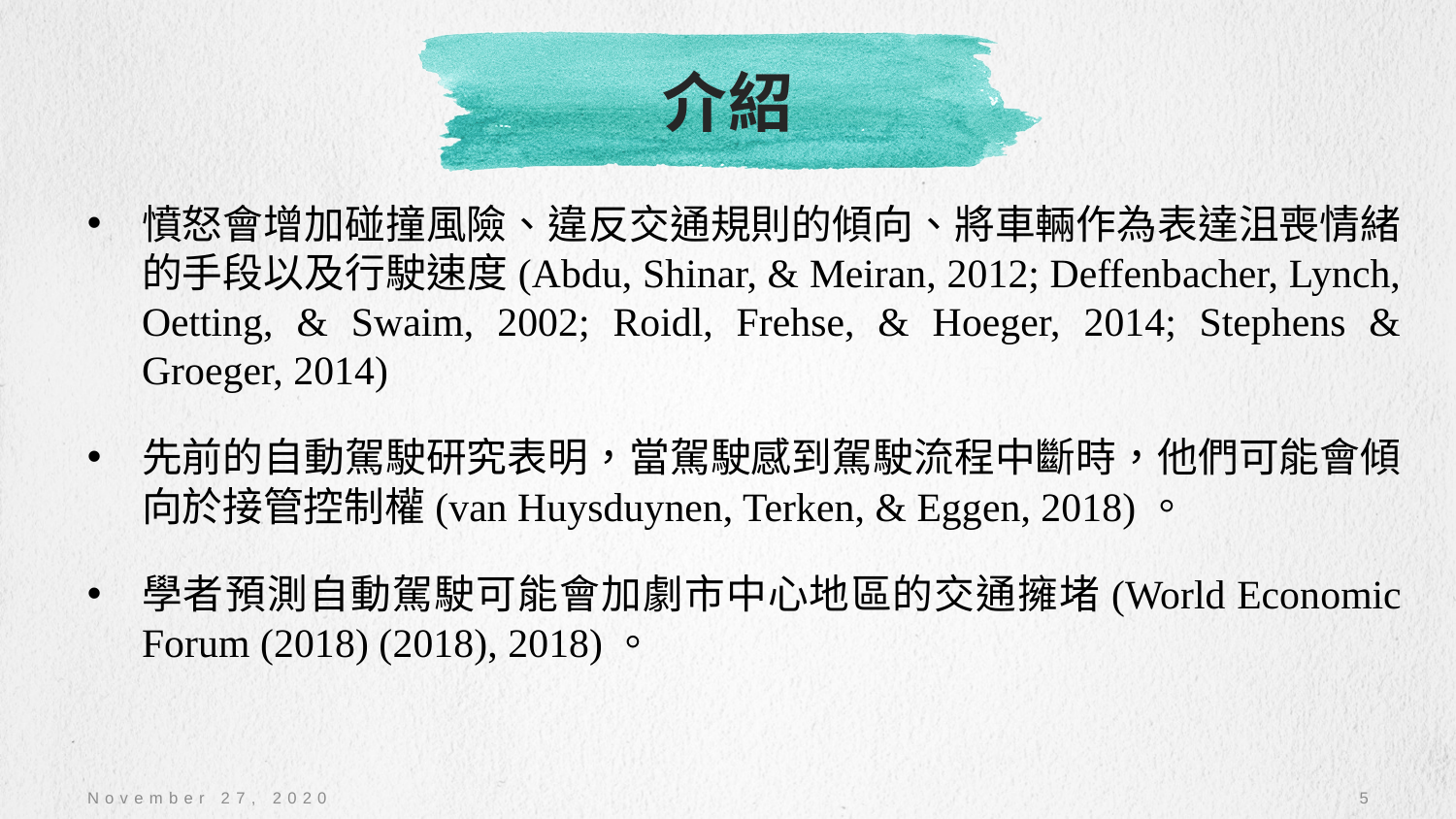

# 介紹
憤怒會增加碰撞風險、違反交通規則的傾向、將車輛作為表達沮喪情緒的手段以及行駛速度(Abdu, Shinar, & Meiran, 2012; Deffenbacher, Lynch, Oetting, & Swaim, 2002; Roidl, Frehse, & Hoeger, 2014; Stephens & Groeger, 2014)
先前的自動駕駛研究表明，當駕駛感到駕駛流程中斷時，他們可能會傾向於接管控制權(van Huysduynen, Terken, & Eggen, 2018)。
學者預測自動駕駛可能會加劇市中心地區的交通擁堵(World Economic Forum (2018) (2018), 2018)。
November 27, 2020
5